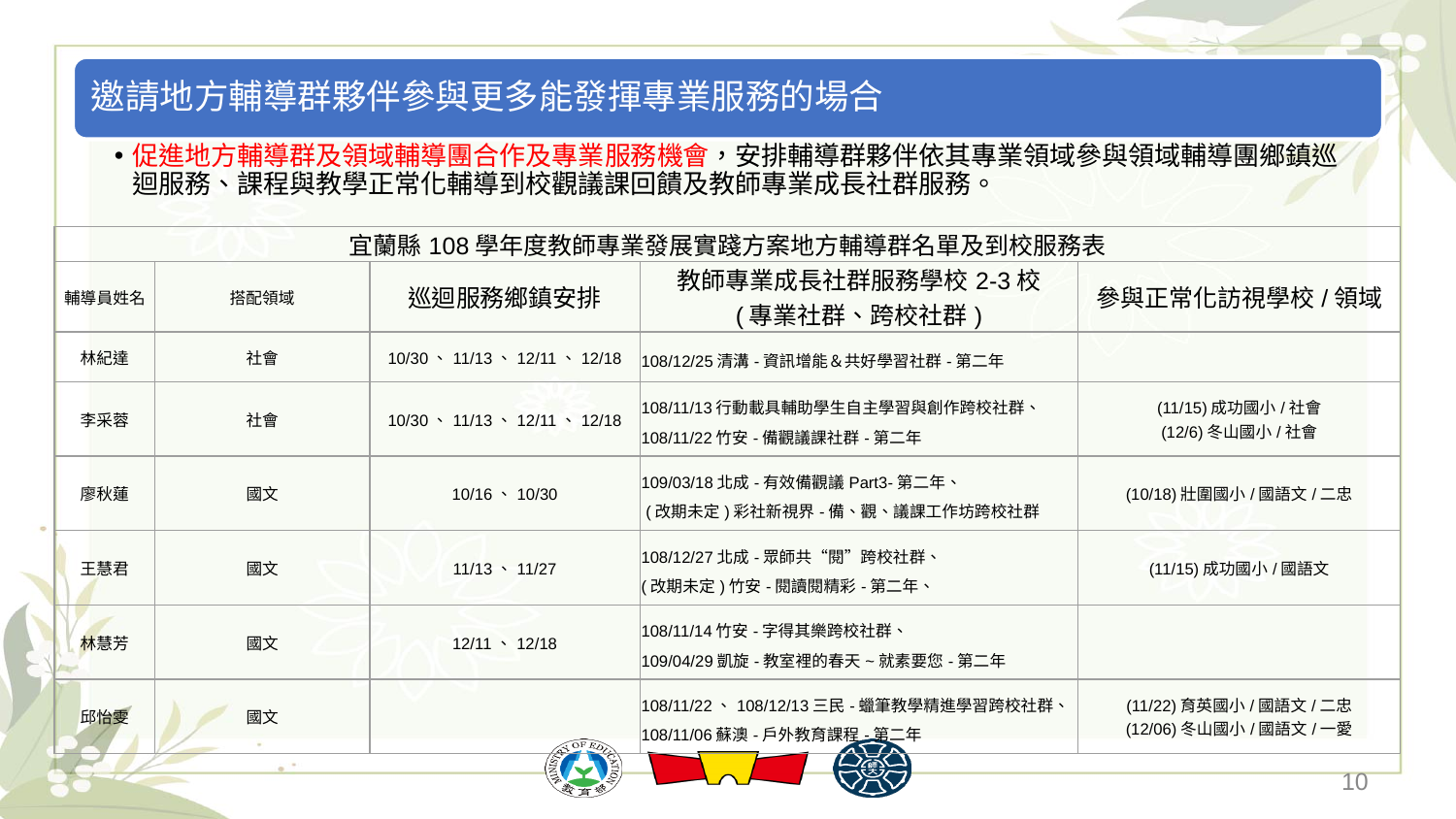

邀請地方輔導群夥伴參與更多能發揮專業服務的場合
促進地方輔導群及領域輔導團合作及專業服務機會，安排輔導群夥伴依其專業領域參與領域輔導團鄉鎮巡迴服務、課程與教學正常化輔導到校觀議課回饋及教師專業成長社群服務。
| 宜蘭縣108學年度教師專業發展實踐方案地方輔導群名單及到校服務表 |  |  |  |  |
| --- | --- | --- | --- | --- |
| 輔導員姓名 | 搭配領域 | 巡迴服務鄉鎮安排 | 教師專業成長社群服務學校2-3校 (專業社群、跨校社群) | 參與正常化訪視學校/領域 |
| 林紀達 | 社會 | 10/30、11/13、12/11、12/18 | 108/12/25清溝-資訊增能＆共好學習社群-第二年 |  |
| 李采蓉 | 社會 | 10/30、11/13、12/11、12/18 | 108/11/13行動載具輔助學生自主學習與創作跨校社群、 108/11/22竹安-備觀議課社群-第二年 | (11/15)成功國小/社會 (12/6)冬山國小/社會 |
| 廖秋蓮 | 國文 | 10/16、10/30 | 109/03/18北成-有效備觀議Part3-第二年、 (改期未定)彩社新視界-備、觀、議課工作坊跨校社群 | (10/18)壯圍國小/國語文/二忠 |
| 王慧君 | 國文 | 11/13、11/27 | 108/12/27北成-眾師共“閱”跨校社群、 (改期未定)竹安-閱讀閱精彩-第二年、 | (11/15)成功國小/國語文 |
| 林慧芳 | 國文 | 12/11、12/18 | 108/11/14竹安-字得其樂跨校社群、 109/04/29凱旋-教室裡的春天~就素要您-第二年 |  |
| 邱怡雯 | 國文 |  | 108/11/22、108/12/13三民-蠟筆教學精進學習跨校社群、 108/11/06蘇澳-戶外教育課程-第二年 | (11/22)育英國小/國語文/二忠 (12/06)冬山國小/國語文/一愛 |
10